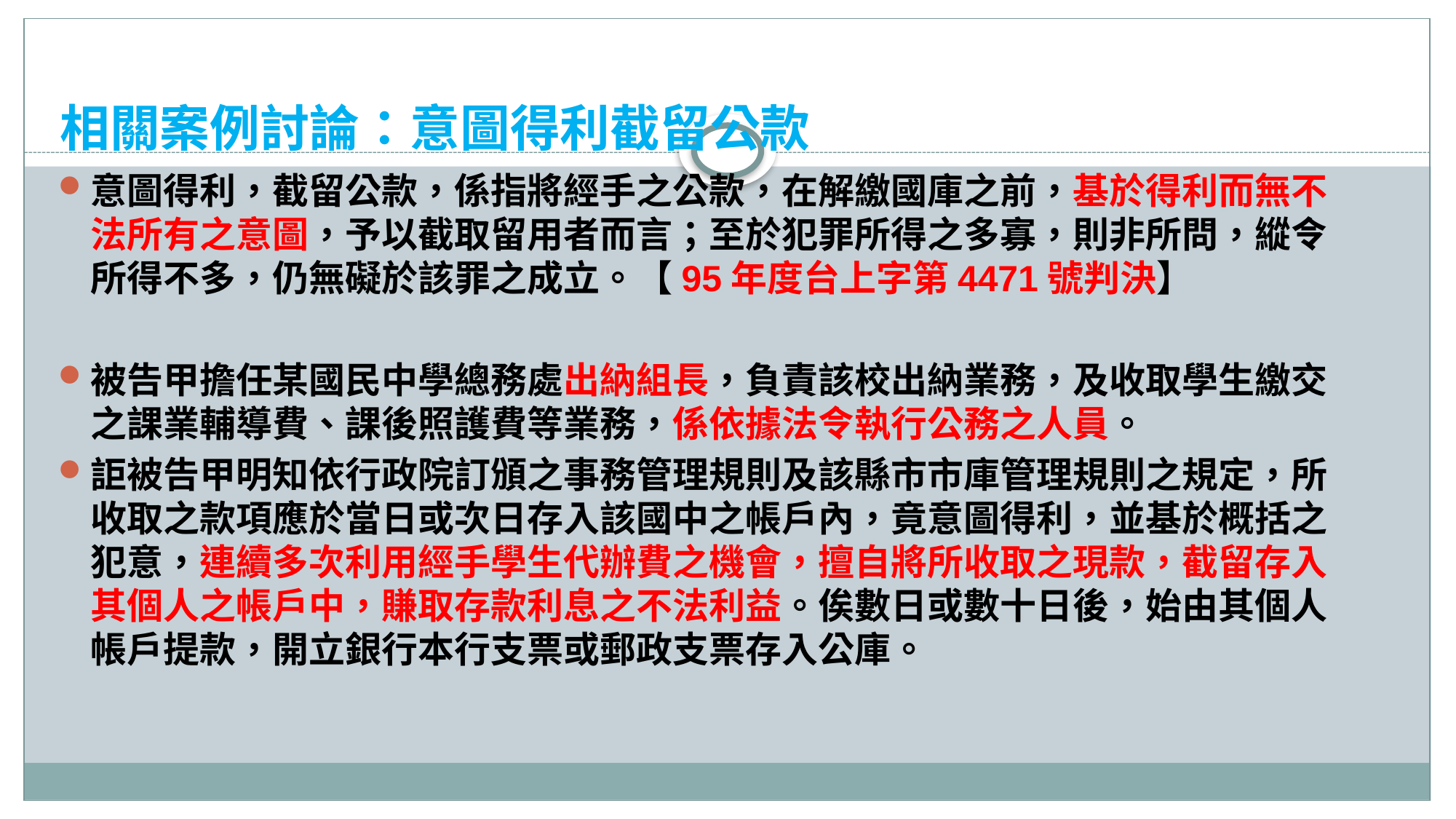

# 相關案例討論：意圖得利截留公款
意圖得利，截留公款，係指將經手之公款，在解繳國庫之前，基於得利而無不法所有之意圖，予以截取留用者而言；至於犯罪所得之多寡，則非所問，縱令所得不多，仍無礙於該罪之成立。【95年度台上字第4471號判決】

被告甲擔任某國民中學總務處出納組長，負責該校出納業務，及收取學生繳交之課業輔導費、課後照護費等業務，係依據法令執行公務之人員。
詎被告甲明知依行政院訂頒之事務管理規則及該縣市市庫管理規則之規定，所收取之款項應於當日或次日存入該國中之帳戶內，竟意圖得利，並基於概括之犯意，連續多次利用經手學生代辦費之機會，擅自將所收取之現款，截留存入其個人之帳戶中，賺取存款利息之不法利益。俟數日或數十日後，始由其個人帳戶提款，開立銀行本行支票或郵政支票存入公庫。